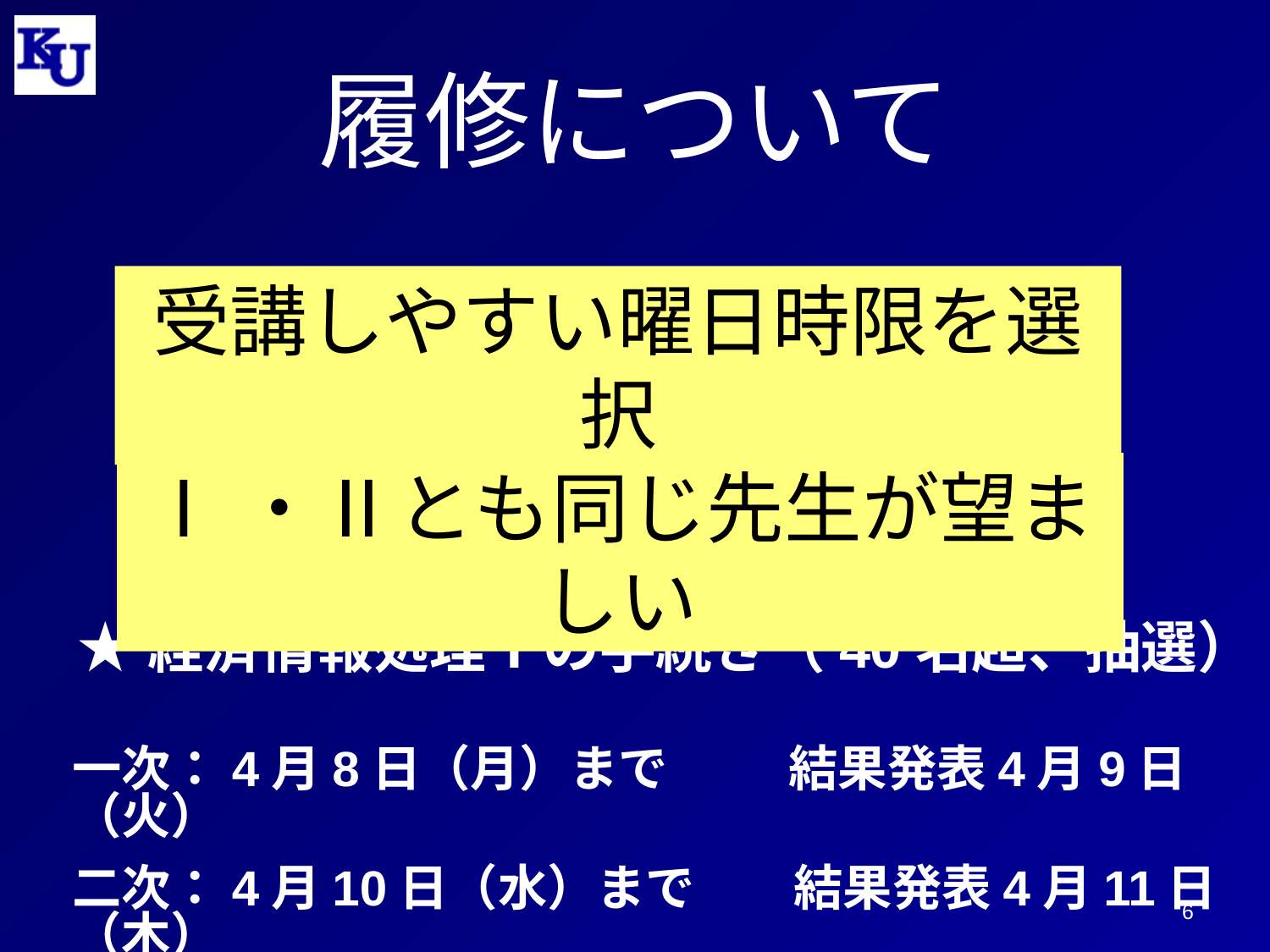

# 履修について
受講しやすい曜日時限を選択
Ⅰ・Ⅱとも同じ先生が望ましい
★経済情報処理Ⅰの手続き（40名超、抽選）
一次：4月8日（月）まで　　  結果発表4月9日（火）
二次：4月10日（水）まで　　結果発表4月11日（木）
6